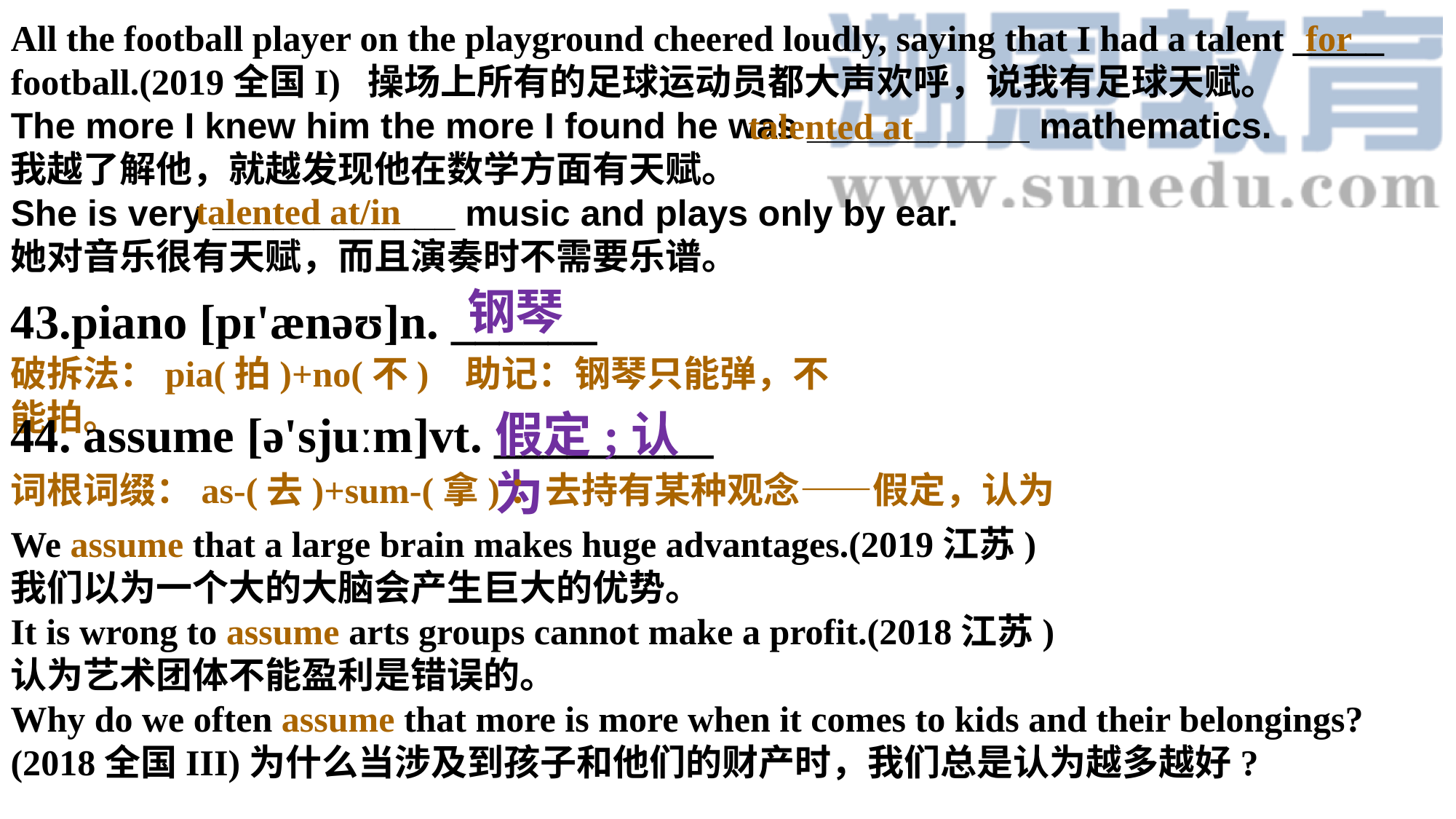

All the football player on the playground cheered loudly, saying that I had a talent _____ football.(2019全国I)  操场上所有的足球运动员都大声欢呼，说我有足球天赋。The more I knew him the more I found he was ___________ mathematics.我越了解他，就越发现他在数学方面有天赋。She is very ____________ music and plays only by ear.她对音乐很有天赋，而且演奏时不需要乐谱。
for
talented at
talented at/in
钢琴
43.piano [pɪ'ænəʊ]n. ______

破拆法：pia(拍)+no(不)   助记：钢琴只能弹，不能拍。
44. assume [ə'sjuːm]vt. _________

We assume that a large brain makes huge advantages.(2019江苏)
我们以为一个大的大脑会产生巨大的优势。It is wrong to assume arts groups cannot make a profit.(2018江苏)
认为艺术团体不能盈利是错误的。Why do we often assume that more is more when it comes to kids and their belongings? (2018全国III)为什么当涉及到孩子和他们的财产时，我们总是认为越多越好?
假定;认为
词根词缀：as-(去)+sum-(拿)：去持有某种观念——假定，认为